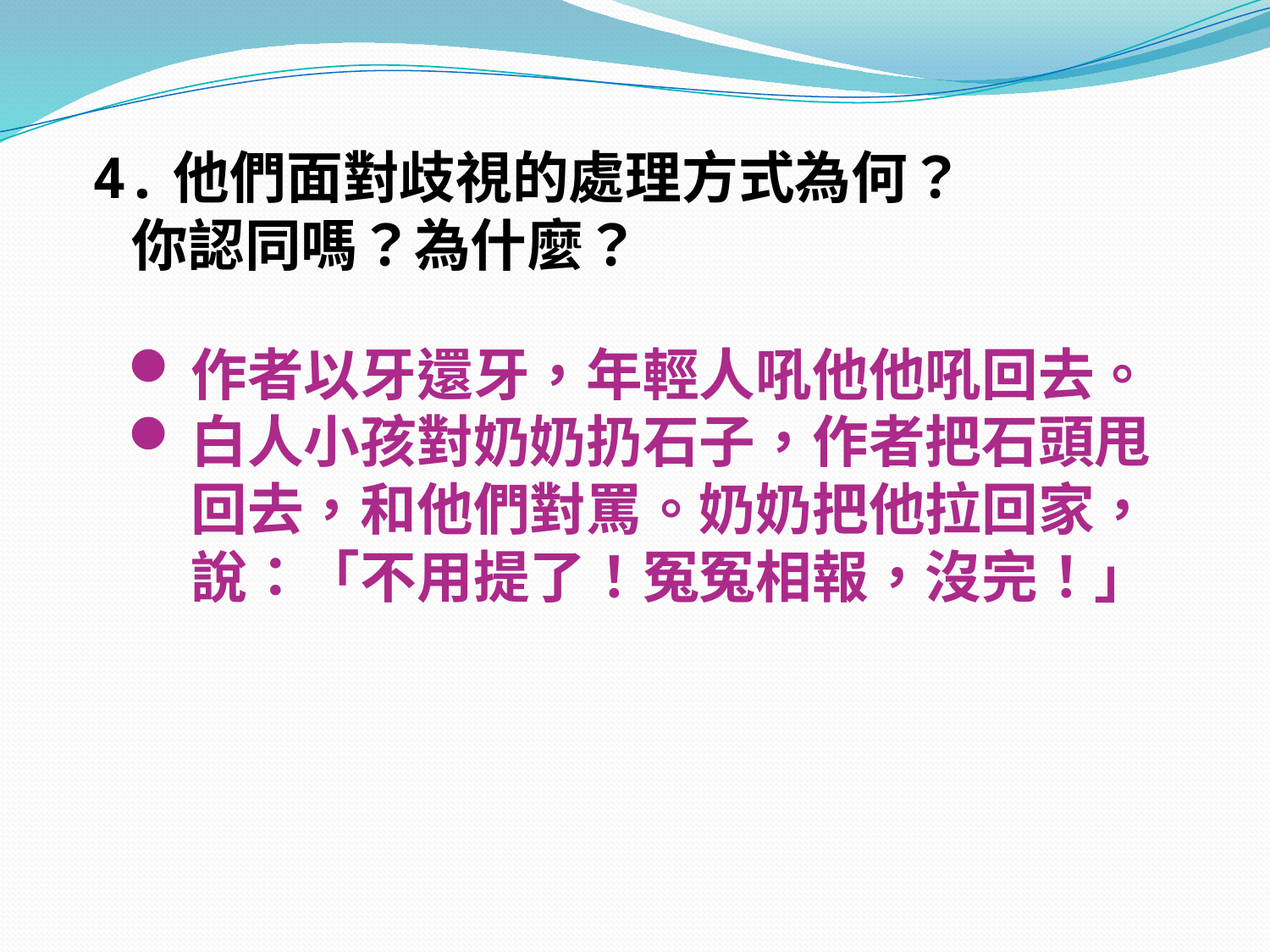

4.他們面對歧視的處理方式為何？
  你認同嗎？為什麼？

作者以牙還牙，年輕人吼他他吼回去。
白人小孩對奶奶扔石子，作者把石頭甩回去，和他們對罵。奶奶把他拉回家，說：「不用提了！冤冤相報，沒完！」